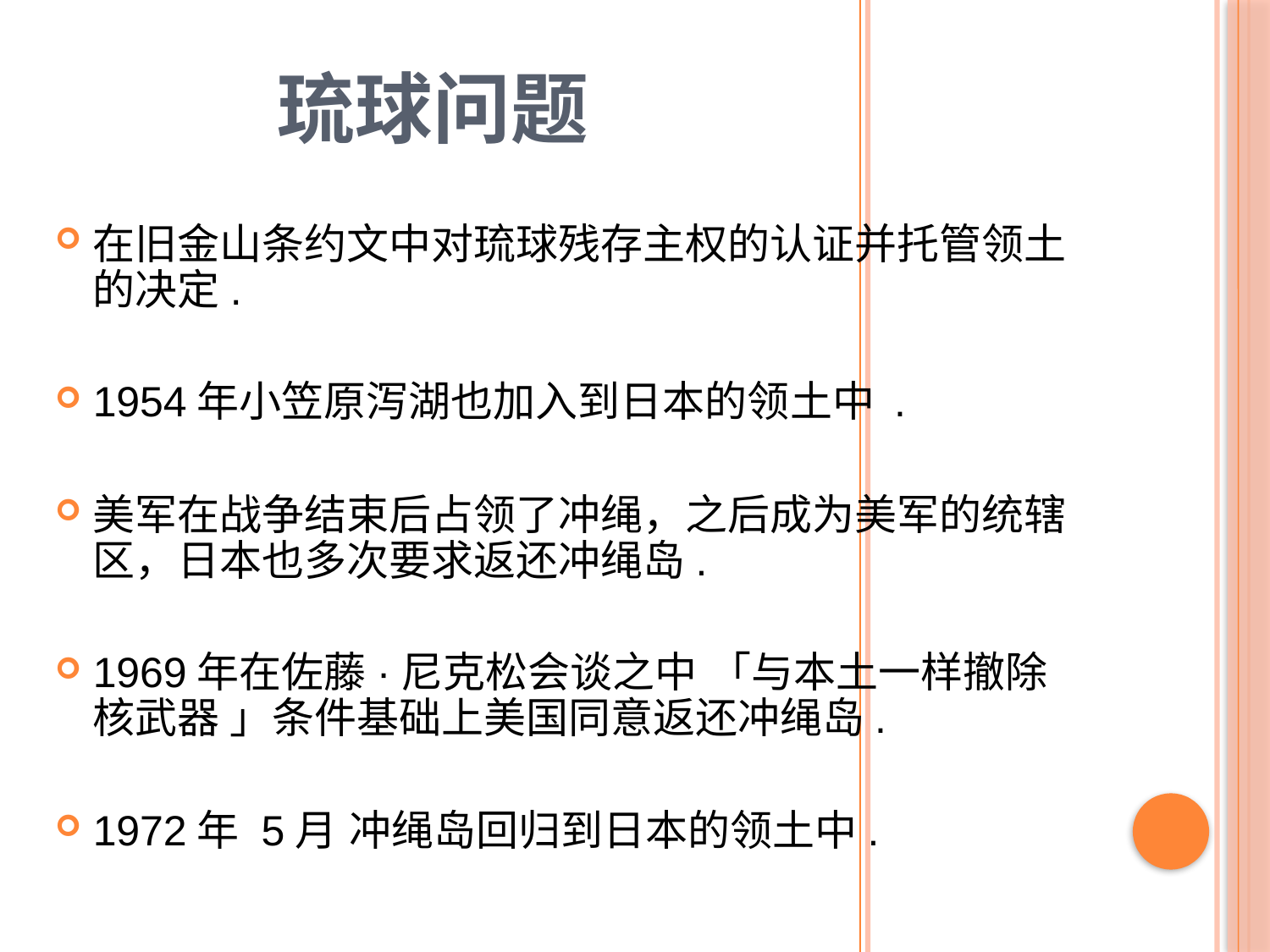

# 琉球问题
在旧金山条约文中对琉球残存主权的认证并托管领土的决定.

1954年小笠原泻湖也加入到日本的领土中 .

美军在战争结束后占领了冲绳，之后成为美军的统辖区，日本也多次要求返还冲绳岛.

1969年在佐藤·尼克松会谈之中 「与本土一样撤除核武器 」条件基础上美国同意返还冲绳岛.

1972年 5月 冲绳岛回归到日本的领土中.